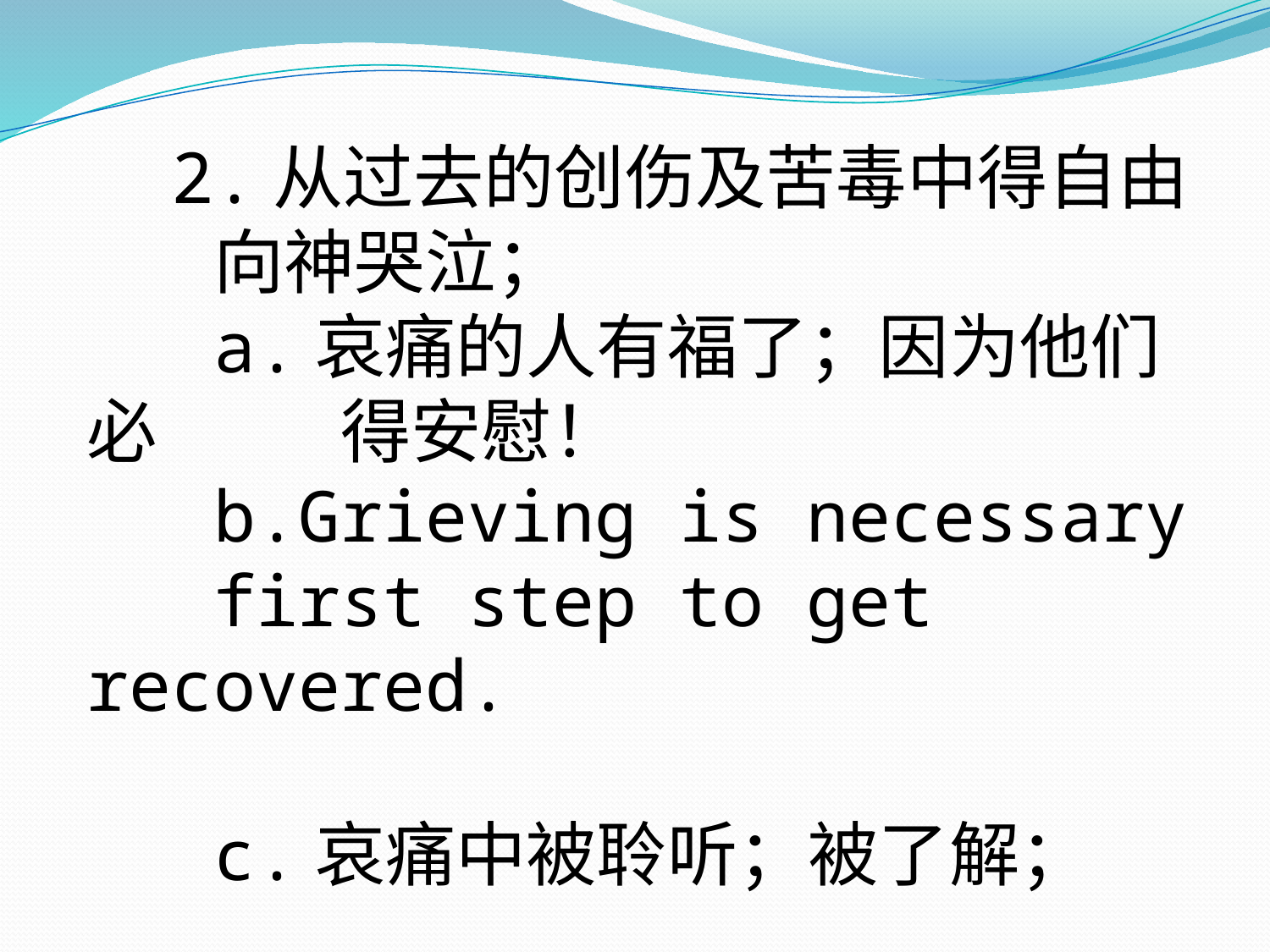

2.从过去的创伤及苦毒中得自由
	向神哭泣；
	a.哀痛的人有福了；因为他们必		得安慰！
  	b.Grieving is necessary 	first step to get recovered.

	c.哀痛中被聆听；被了解；